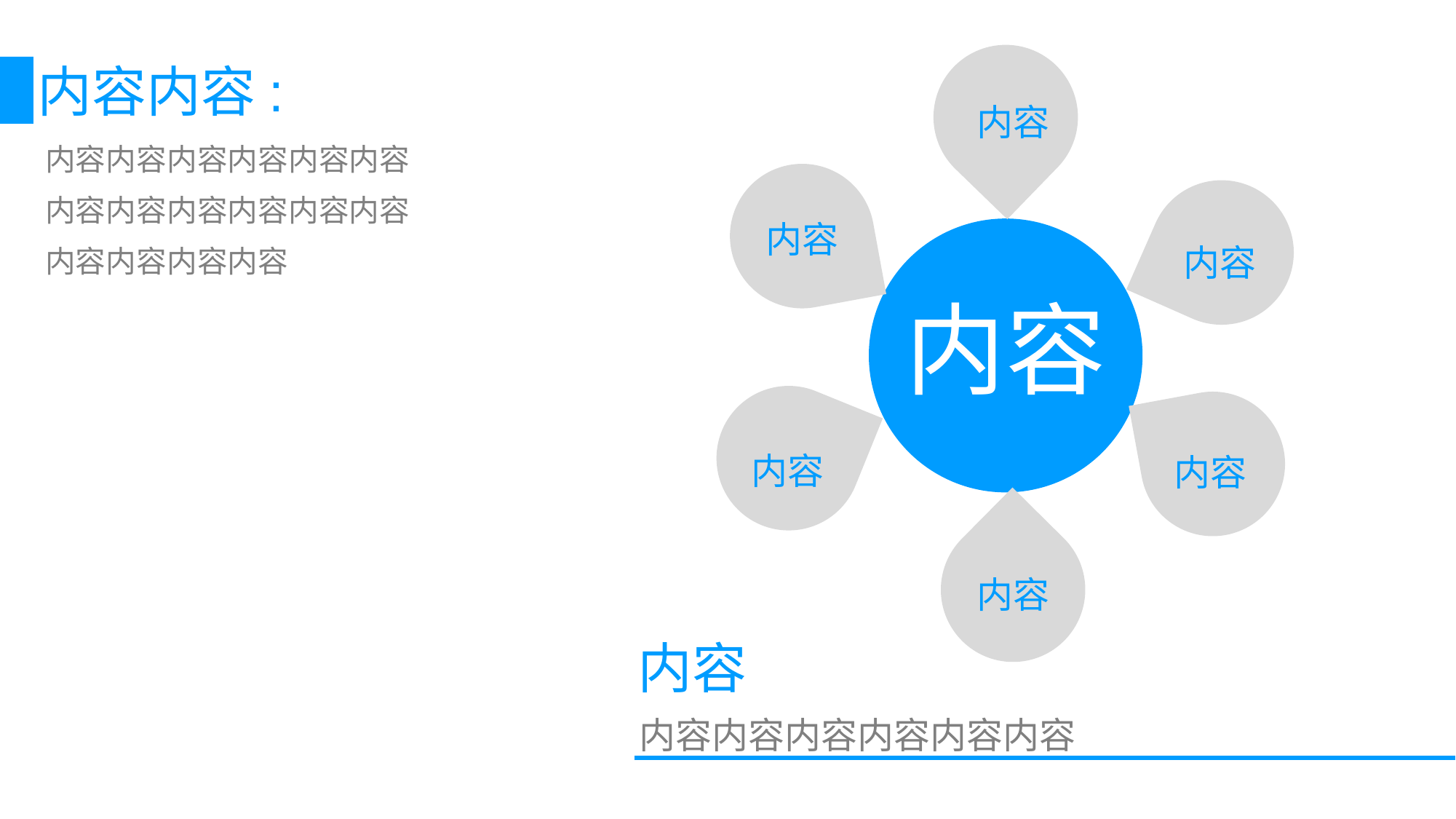

内容内容:

内容
内容内容内容内容内容内容
内容内容内容内容内容内容
内容内容内容内容

内容

内容
内容

内容
内容

内容
内容
内容内容内容内容内容内容